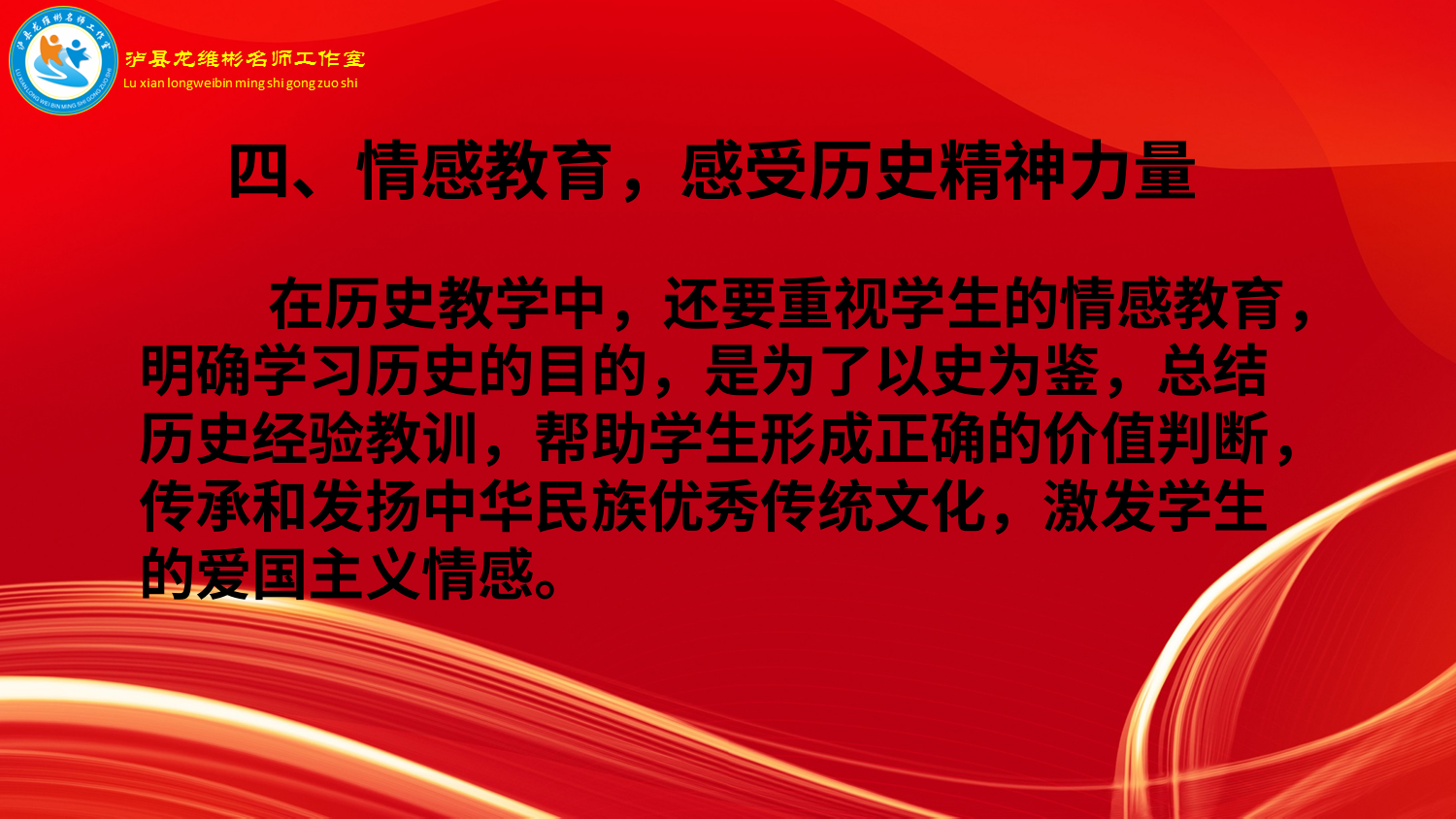

四、情感教育，感受历史精神力量
         在历史教学中，还要重视学生的情感教育，明确学习历史的目的，是为了以史为鉴，总结历史经验教训，帮助学生形成正确的价值判断，传承和发扬中华民族优秀传统文化，激发学生的爱国主义情感。